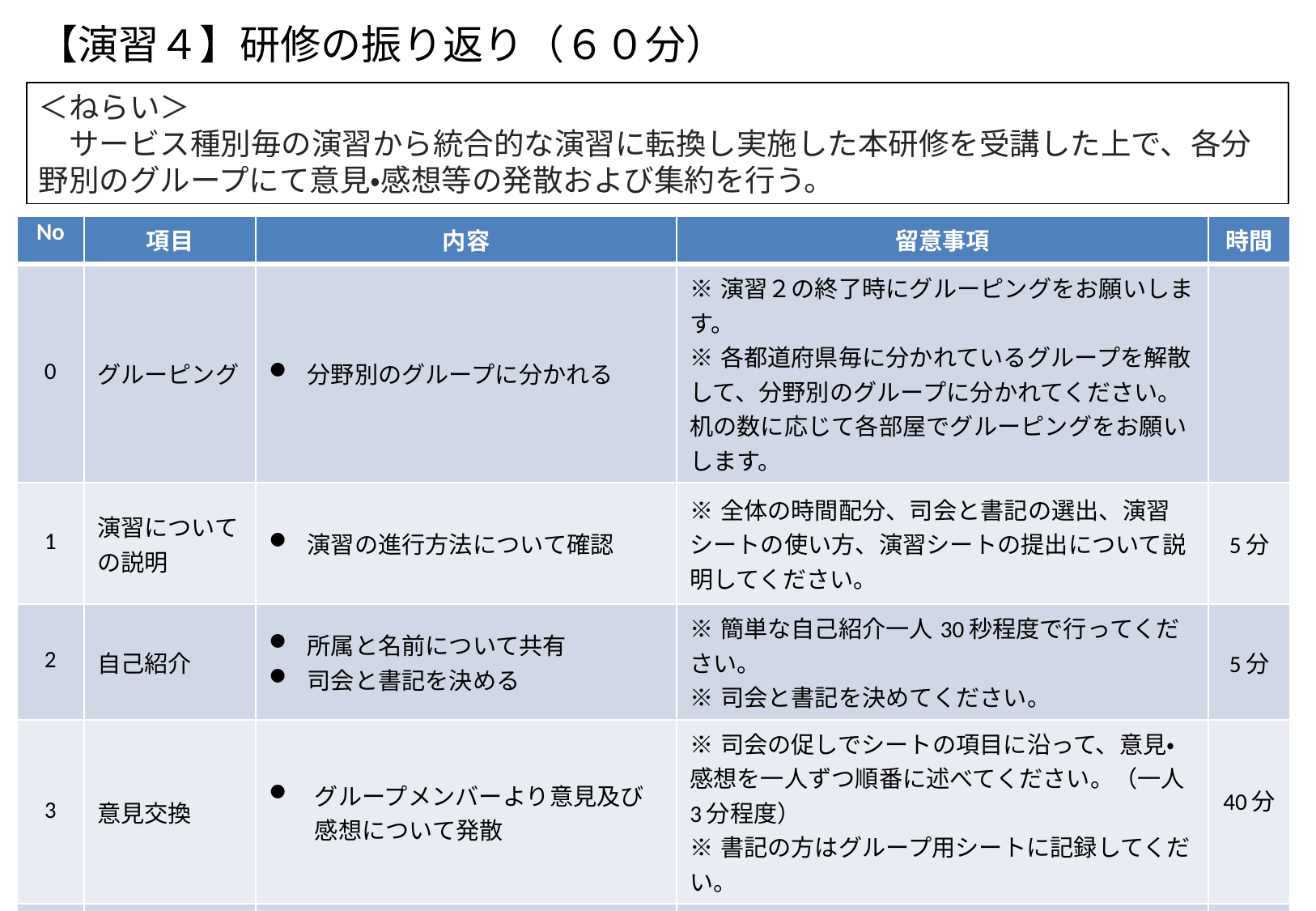

# 【演習４】研修の振り返り（６０分）
＜ねらい＞
　サービス種別毎の演習から統合的な演習に転換し実施した本研修を受講した上で、各分野別のグループにて意見・感想等の発散および集約を行う。
| No | 項目 | 内容 | 留意事項 | 時間 |
| --- | --- | --- | --- | --- |
| 0 | グルーピング | 分野別のグループに分かれる | ※演習２の終了時にグルーピングをお願いします。 ※各都道府県毎に分かれているグループを解散して、分野別のグループに分かれてください。机の数に応じて各部屋でグルーピングをお願いします。 |  |
| 1 | 演習についての説明 | 演習の進行方法について確認 | ※全体の時間配分、司会と書記の選出、演習シートの使い方、演習シートの提出について説明してください。 | 5分 |
| 2 | 自己紹介 | 所属と名前について共有 司会と書記を決める | ※簡単な自己紹介一人30秒程度で行ってください。 ※司会と書記を決めてください。 | 5分 |
| 3 | 意見交換 | グループメンバーより意見及び感想について発散 | ※司会の促しでシートの項目に沿って、意見・感想を一人ずつ順番に述べてください。（一人3分程度） ※書記の方はグループ用シートに記録してくだい。 | 40分 |
| 4 | 意見共有 | 各分野より意見および感想の発表 | ※各分野より１グループずつ、意見及び感想を発表してください。 ※演習終了後、提出用シートを回収してください。 | 10分 |